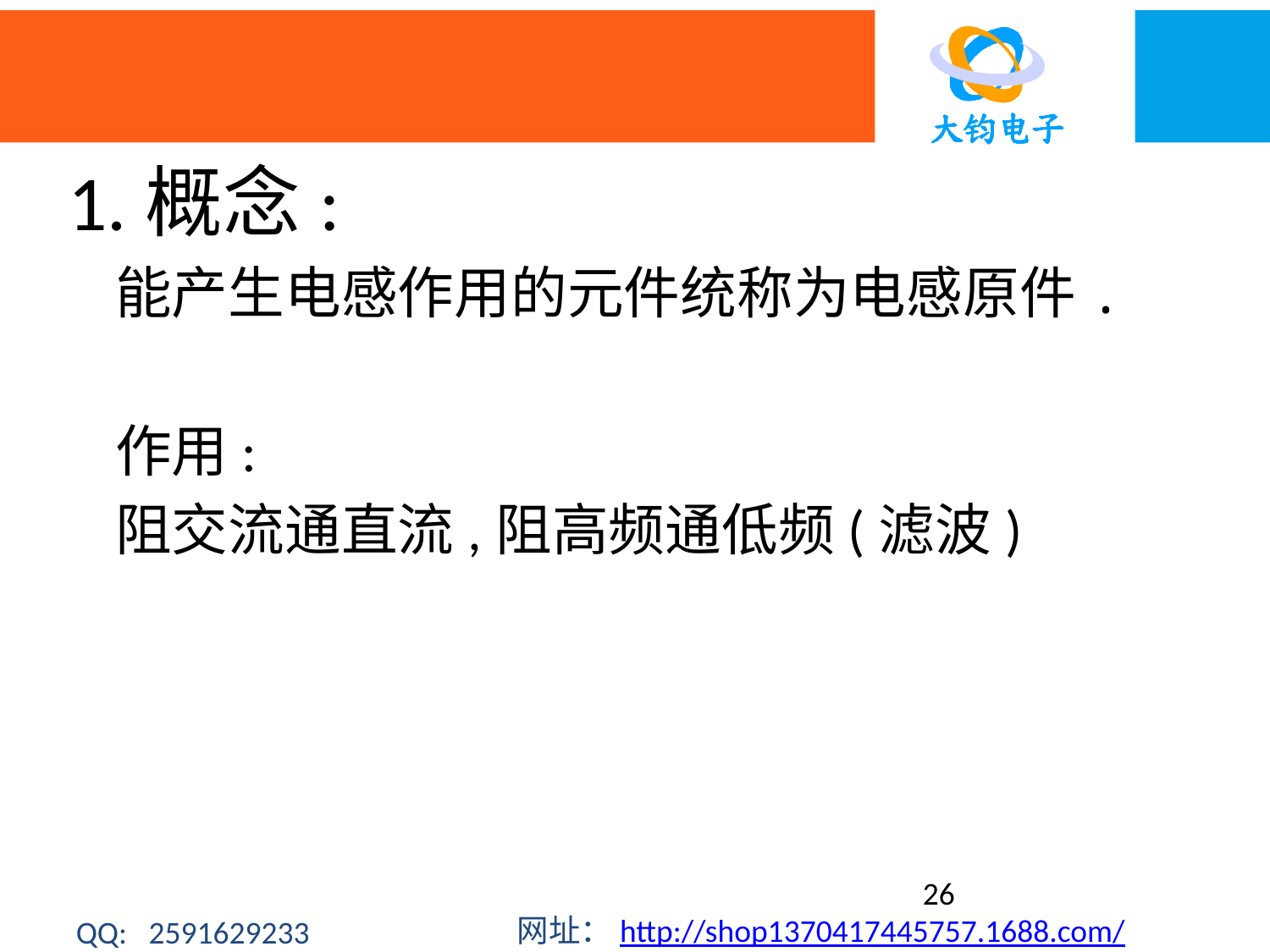

1.概念:
	能产生电感作用的元件统称为电感原件.

	作用:
	阻交流通直流,阻高频通低频(滤波)
26